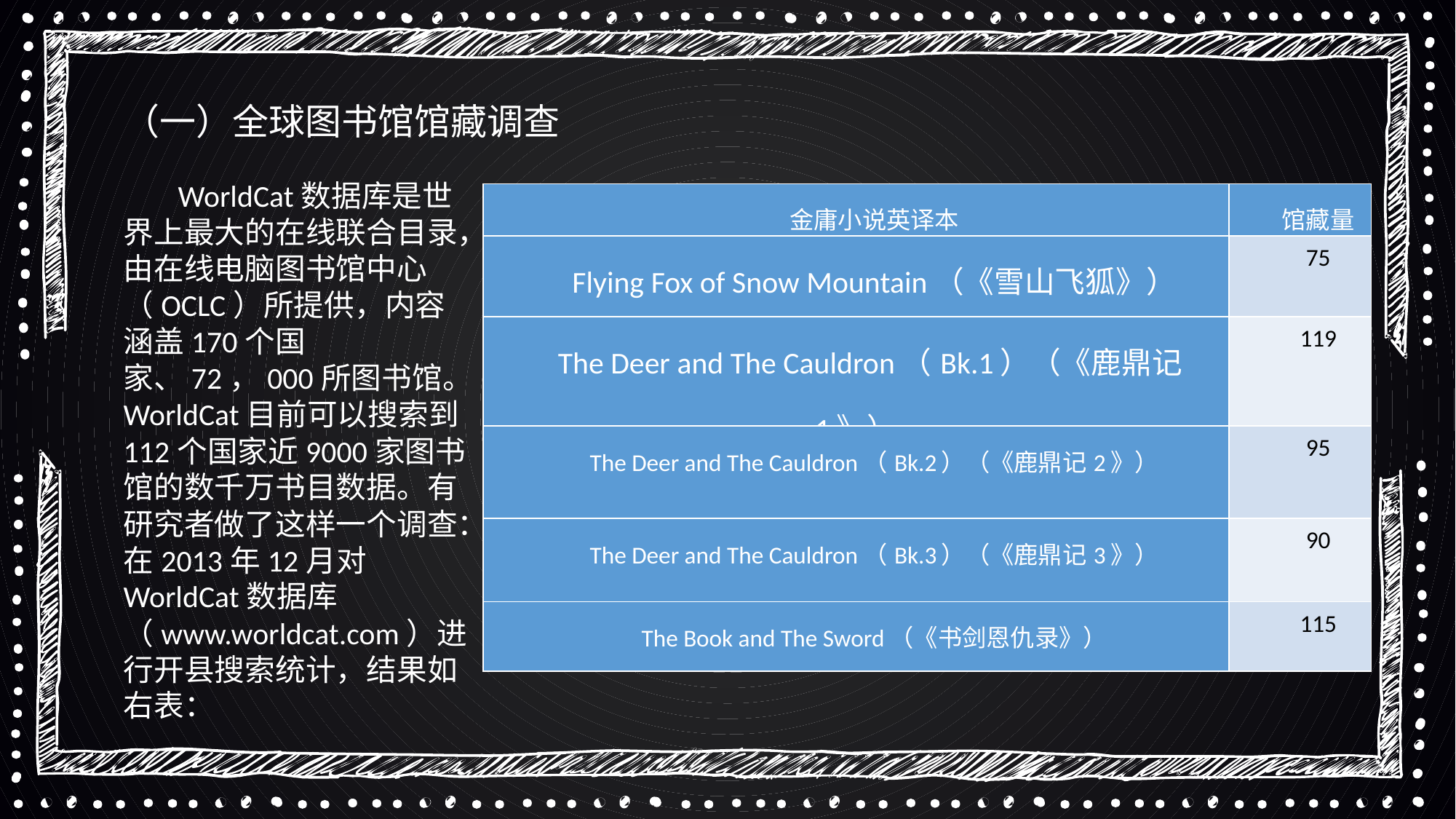

（一）全球图书馆馆藏调查
WorldCat数据库是世界上最大的在线联合目录，由在线电脑图书馆中心（OCLC）所提供，内容涵盖170个国家、72，000所图书馆。WorldCat目前可以搜索到112个国家近9000家图书馆的数千万书目数据。有研究者做了这样一个调查：在2013年12月对WorldCat数据库（www.worldcat.com）进行开县搜索统计，结果如右表：
| 金庸小说英译本 | 馆藏量 |
| --- | --- |
| Flying Fox of Snow Mountain（《雪山飞狐》） | 75 |
| The Deer and The Cauldron（Bk.1）（《鹿鼎记1》） | 119 |
| The Deer and The Cauldron（Bk.2）（《鹿鼎记2》） | 95 |
| The Deer and The Cauldron（Bk.3）（《鹿鼎记3》） | 90 |
| The Book and The Sword（《书剑恩仇录》） | 115 |